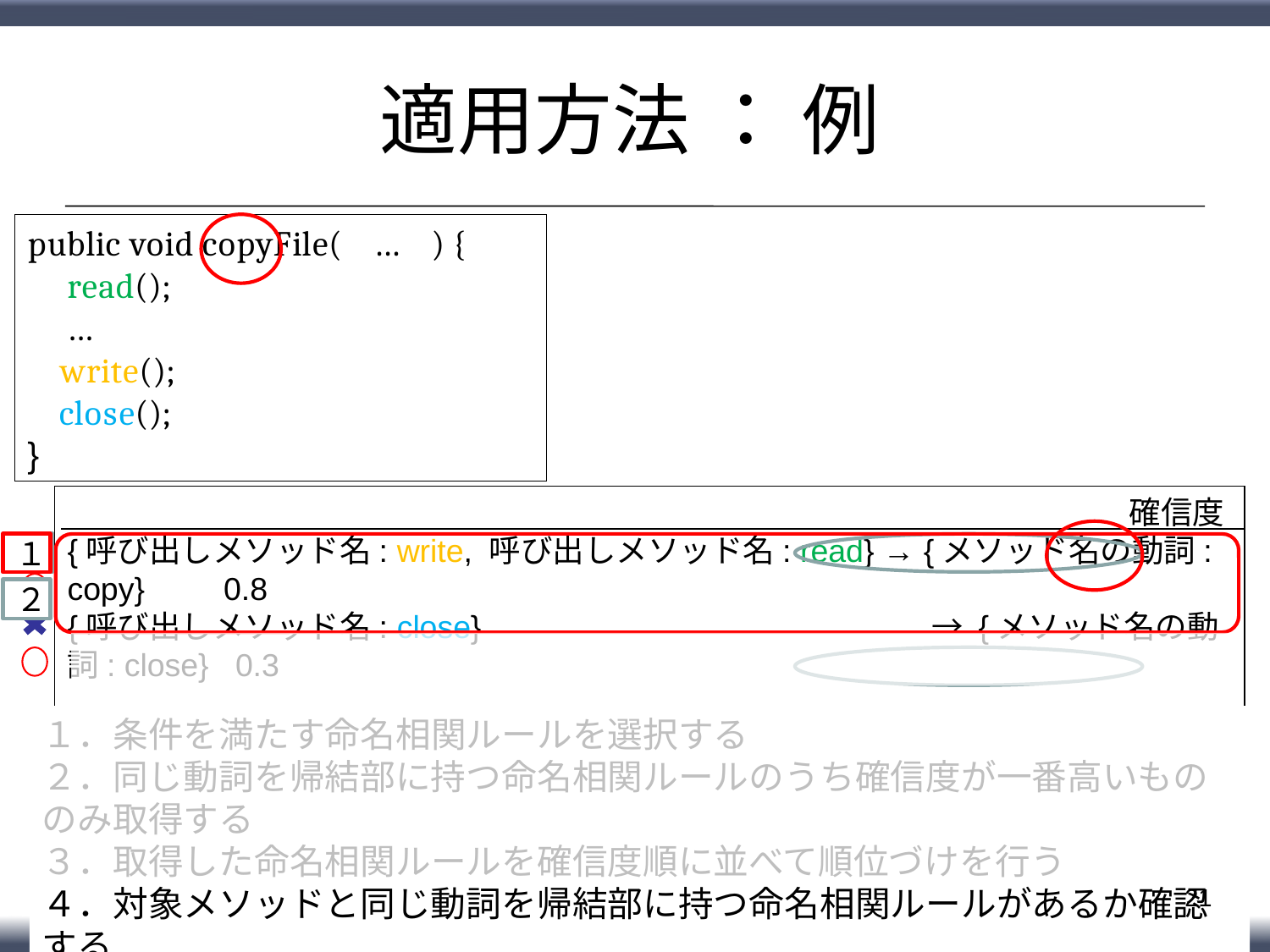

# 適用方法 ： 例

public void copyFile(    …    ) {
     read();
     …
    write();
    close();
}
public void copyFile(    …    ) {
     read();
　…
    write();
    close();
}
				      　　　　　　　　　　　　　　　　　　　　　　　 確信度
{呼び出しメソッド名: write, 呼び出しメソッド名: read} → {メソッド名の動詞: copy}　　0.8
{呼び出しメソッド名: close} 	        		　　　 → {メソッド名の動詞: close}   0.3
{呼び出しメソッド名: read , フィールド名: list}	　　　  →{メソッド名の動詞: add}      0.7
{呼び出しメソッド名: write, 呼び出しメソッド名: close} →{メソッド名の動詞: copy}     0.6
				    　　　　　　　　　　　　　　　　　　　　　　　   確信度
{呼び出しメソッド名: write, 呼び出しメソッド名: read} → {メソッド名の動詞: copy}　　0.8
{呼び出しメソッド名: close} 	        		　　　 → {メソッド名の動詞: close}   0.3
{呼び出しメソッド名: read , フィールド名: list}	　　　  →{メソッド名の動詞: add}      0.7
{呼び出しメソッド名: write, 呼び出しメソッド名: close} →{メソッド名の動詞: copy}     0.6
				      				　  確信度
{呼び出しメソッド名: write, 呼び出しメソッド名: read} → {メソッド名の動詞: copy}　　0.8
{呼び出しメソッド名: close} 	       		　　　 → {メソッド名の動詞: close}   0.3

{呼び出しメソッド名: write, 呼び出しメソッド名: close} →{メソッド名の動詞: copy}     0.6

１
１

２

１．条件を満たす命名相関ルールを選択する
２．同じ動詞を帰結部に持つ命名相関ルールのうち確信度が一番高いもののみ取得する
３．取得した命名相関ルールを確信度順に並べて順位づけを行う
４．対象メソッドと同じ動詞を帰結部に持つ命名相関ルールがあるか確認する
１．条件を満たす命名相関ルールを選択する
２．同じ動詞を帰結部に持つ命名相関ルールのうち確信度が一番高いもののみ取得する
３．取得した命名相関ルールを確信度順に並べて順位づけを行う
４．対象メソッドと同じ動詞を帰結部に持つ命名相関ルールがあるか確認する
１．条件を満たす命名相関ルールを選択する
２．同じ動詞を帰結部に持つ命名相関ルールのうち確信度が一番高いもののみ取得する
３．取得した命名相関ルールを確信度順に並べて順位づけを行う
４．対象メソッドと同じ動詞を帰結部に持つ命名相関ルールがあるか確認する
１．条件を満たす命名相関ルールを選択する
２．同じ動詞を帰結部に持つ命名相関ルールのうち確信度が一番高いもののみ取得する
３．取得した命名相関ルールを確信度順に並べて順位づけを行う
４．対象メソッドと同じ動詞を帰結部に持つ命名相関ルールがあるか確認する
21
public void copyFile(File inputfile,File outputfile) throwsIOException{
  try{
    BufferedReader  br=newBufferedReader
                                     (newInputStreamReader(newFileInputStream(inputfile)));
    BufferedWriter bw=newBufferedWriter
                               (newOutputStreamWriter(newFileOutputStream(outputfile)));
     intc;
    while((c=br.read())!=-1){
           bw.write((char)c);
      }
    }finally{
      br.close();
      bw.close();
    }
}